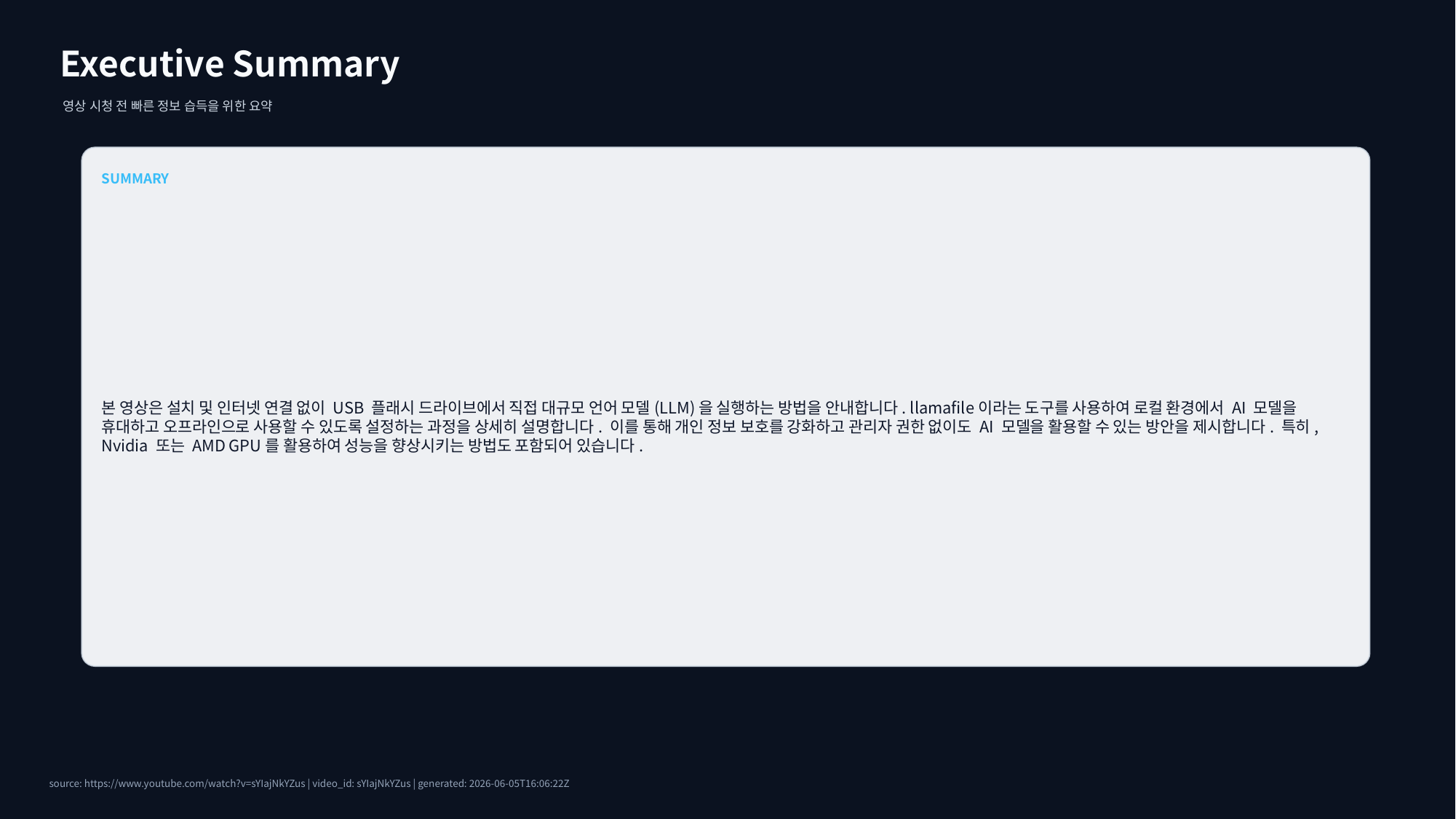

Executive Summary
영상 시청 전 빠른 정보 습득을 위한 요약

SUMMARY
본 영상은 설치 및 인터넷 연결 없이 USB 플래시 드라이브에서 직접 대규모 언어 모델(LLM)을 실행하는 방법을 안내합니다. llamafile이라는 도구를 사용하여 로컬 환경에서 AI 모델을 휴대하고 오프라인으로 사용할 수 있도록 설정하는 과정을 상세히 설명합니다. 이를 통해 개인 정보 보호를 강화하고 관리자 권한 없이도 AI 모델을 활용할 수 있는 방안을 제시합니다. 특히, Nvidia 또는 AMD GPU를 활용하여 성능을 향상시키는 방법도 포함되어 있습니다.
source: https://www.youtube.com/watch?v=sYIajNkYZus | video_id: sYIajNkYZus | generated: 2026-06-05T16:06:22Z